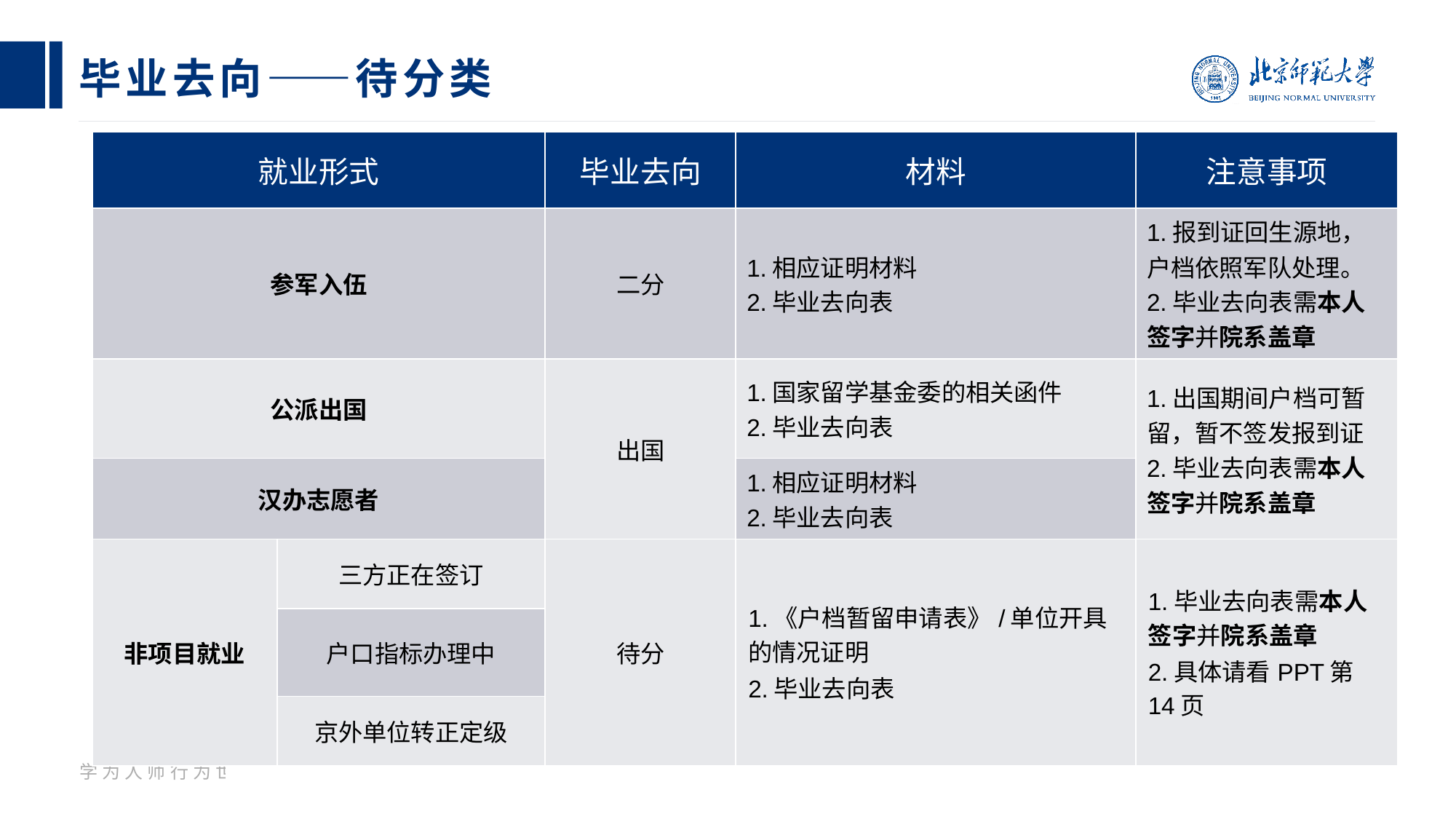

# 毕业去向——待分类
| 就业形式 |  | 毕业去向 | 材料 | 注意事项 |
| --- | --- | --- | --- | --- |
| 参军入伍 |  | 二分 | 1.相应证明材料 2.毕业去向表 | 1.报到证回生源地，户档依照军队处理。 2.毕业去向表需本人签字并院系盖章 |
| 公派出国 |  | 出国 | 1.国家留学基金委的相关函件 2.毕业去向表 | 1.出国期间户档可暂留，暂不签发报到证 2.毕业去向表需本人签字并院系盖章 |
| 汉办志愿者 |  |  | 1.相应证明材料 2.毕业去向表 |  |
| 非项目就业 | 三方正在签订 | 待分 | 1.《户档暂留申请表》/单位开具的情况证明 2.毕业去向表 | 1.毕业去向表需本人签字并院系盖章 2.具体请看PPT第14页 |
|  | 户口指标办理中 |  |  |  |
|  | 京外单位转正定级 |  |  |  |